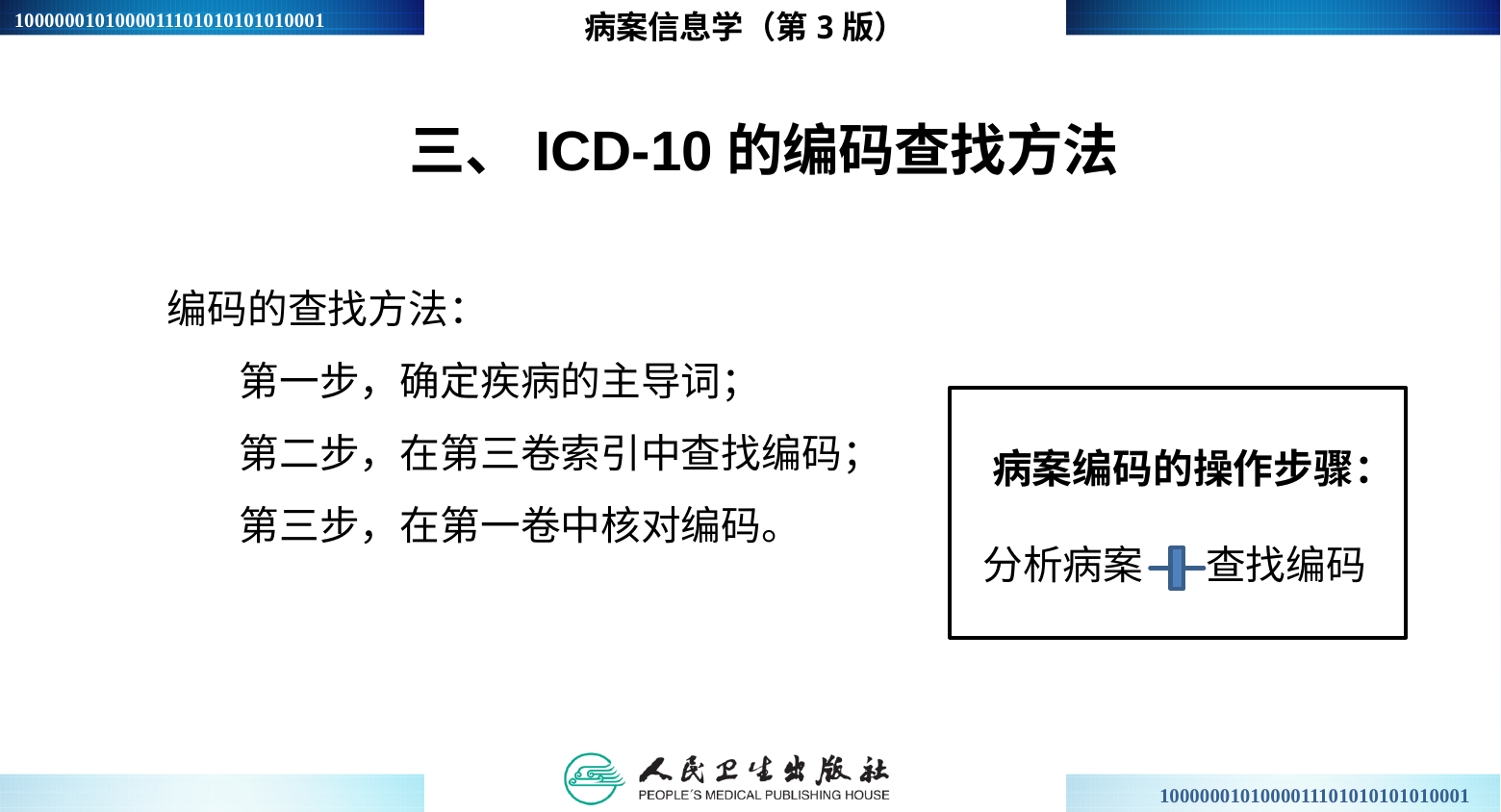

病案信息学（第3版）
# 三、ICD-10的编码查找方法
编码的查找方法：
       第一步，确定疾病的主导词；
       第二步，在第三卷索引中查找编码；
       第三步，在第一卷中核对编码。

  病案编码的操作步骤：

 分析病案       查找编码